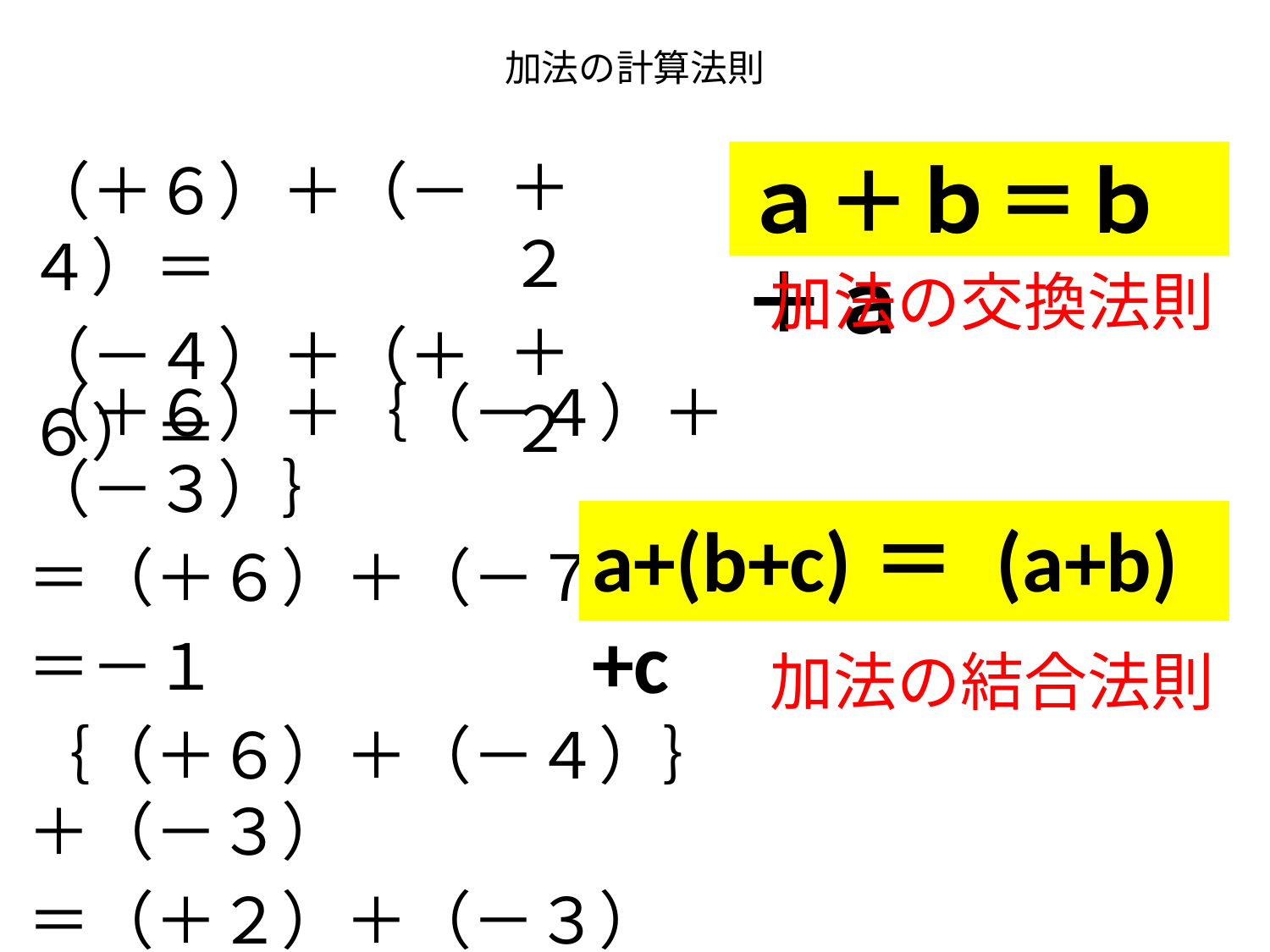

# 加法の計算法則
＋２
＋２
ａ＋ｂ＝ｂ＋ａ
（＋６）＋（－４）＝
（－４）＋（＋６）＝
加法の交換法則
（＋６）＋｛（－４）＋（－３）｝
＝（＋６）＋（－７）
＝－１
｛（＋６）＋（－４）｝＋（－３）
＝（＋２）＋（－３）
＝－１
a+(b+c)＝ (a+b)+c
加法の結合法則